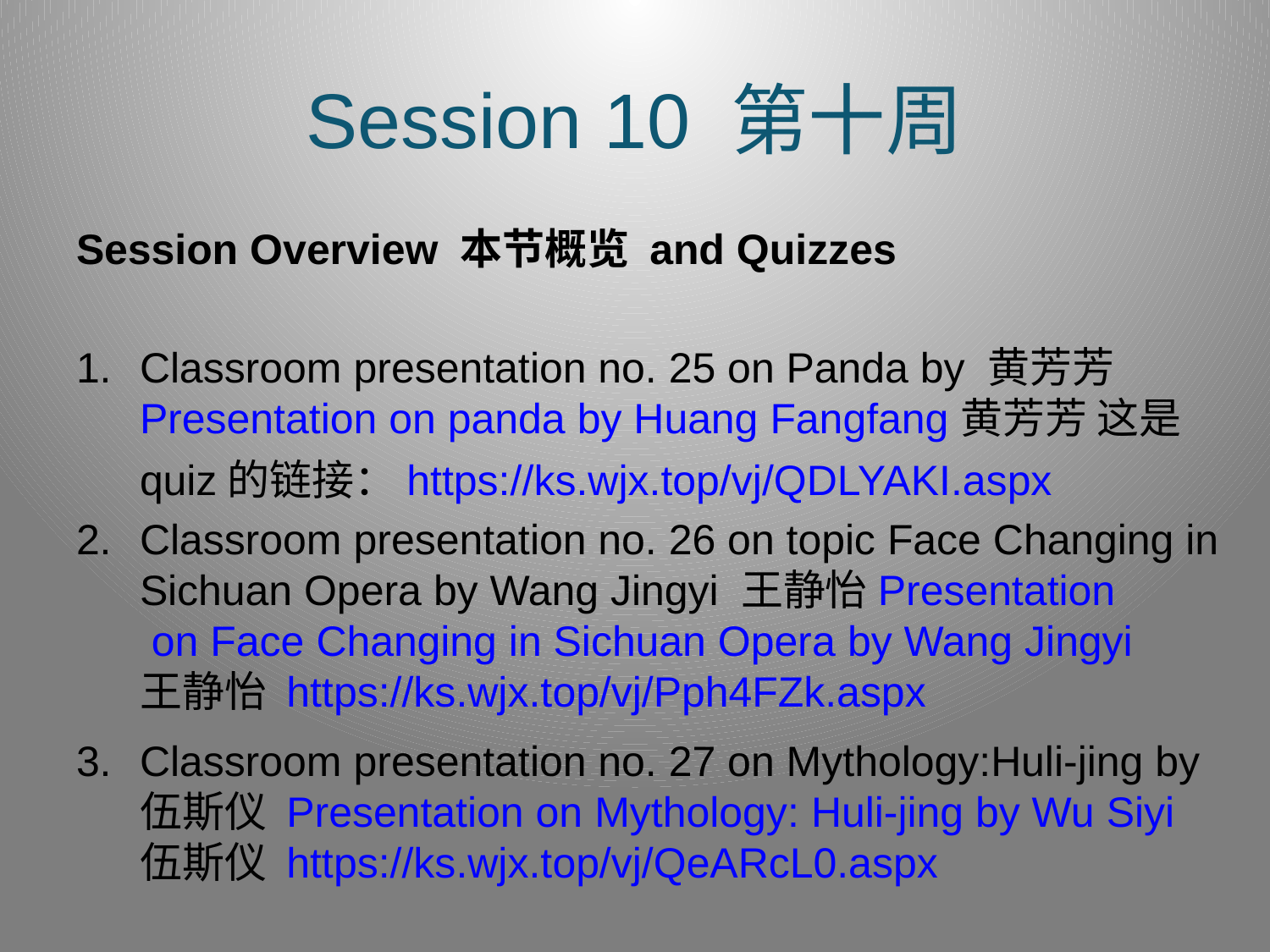

# Session 10 第十周
Session Overview 本节概览 and Quizzes

Classroom presentation no. 25 on Panda by 黄芳芳 Presentation on panda by Huang Fangfang 黄芳芳 这是quiz的链接：https://ks.wjx.top/vj/QDLYAKI.aspx
Classroom presentation no. 26 on topic Face Changing in Sichuan Opera by Wang Jingyi 王静怡Presentation on Face Changing in Sichuan Opera by Wang Jingyi 王静怡 https://ks.wjx.top/vj/Pph4FZk.aspx
Classroom presentation no. 27 on Mythology:Huli-jing by 伍斯仪 Presentation on Mythology: Huli-jing by Wu Siyi 伍斯仪 https://ks.wjx.top/vj/QeARcL0.aspx